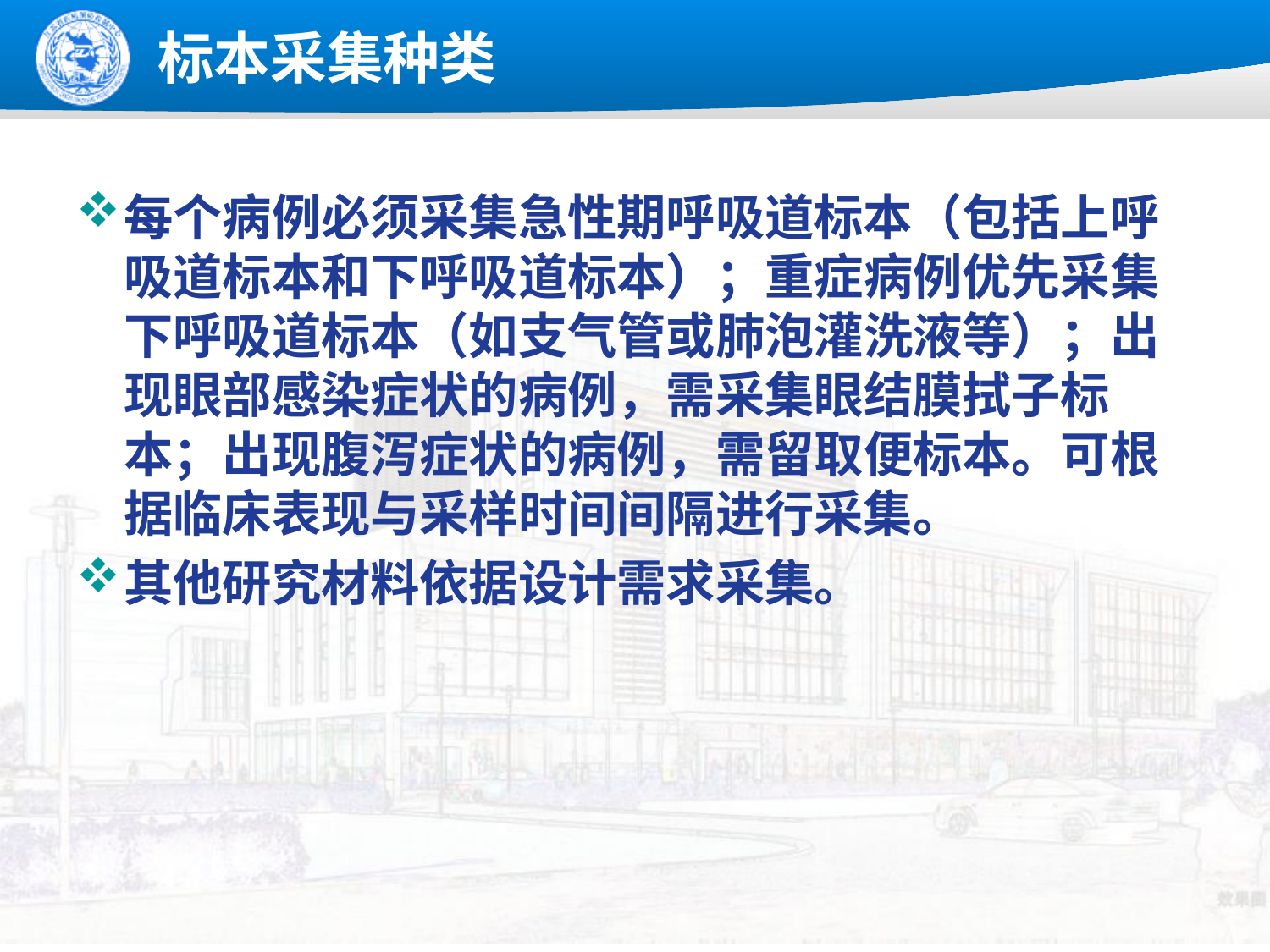

# 标本采集种类
每个病例必须采集急性期呼吸道标本（包括上呼吸道标本和下呼吸道标本）；重症病例优先采集下呼吸道标本（如支气管或肺泡灌洗液等）；出现眼部感染症状的病例，需采集眼结膜拭子标本；出现腹泻症状的病例，需留取便标本。可根据临床表现与采样时间间隔进行采集。
其他研究材料依据设计需求采集。